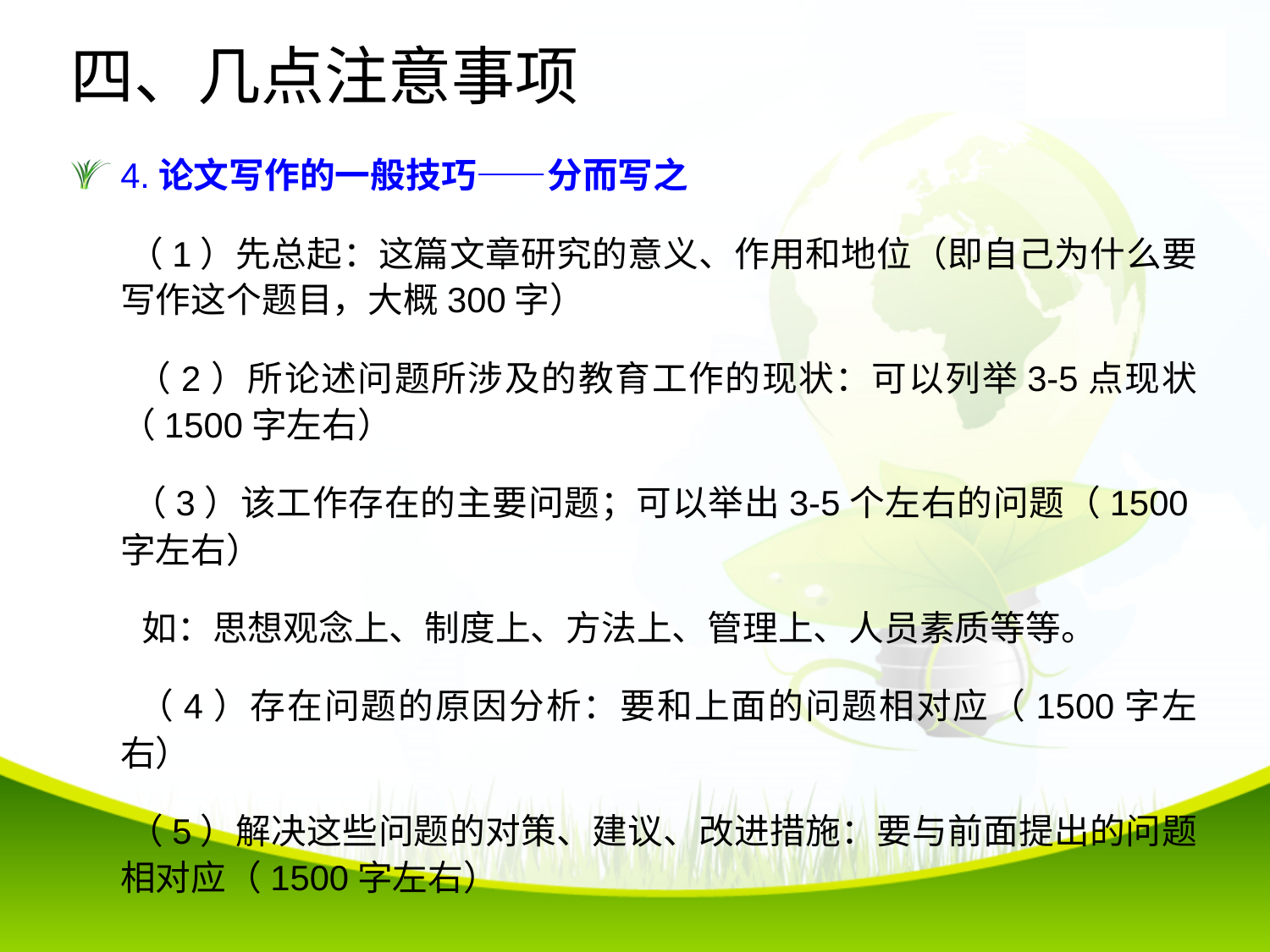

# 四、几点注意事项
4.论文写作的一般技巧——分而写之
      （1）先总起：这篇文章研究的意义、作用和地位（即自己为什么要写作这个题目，大概300字）
      （2）所论述问题所涉及的教育工作的现状：可以列举3-5点现状（1500字左右）
      （3）该工作存在的主要问题；可以举出3-5个左右的问题（1500字左右）
        如：思想观念上、制度上、方法上、管理上、人员素质等等。
      （4）存在问题的原因分析：要和上面的问题相对应（1500字左右）
      （5）解决这些问题的对策、建议、改进措施：要与前面提出的问题相对应（1500字左右）